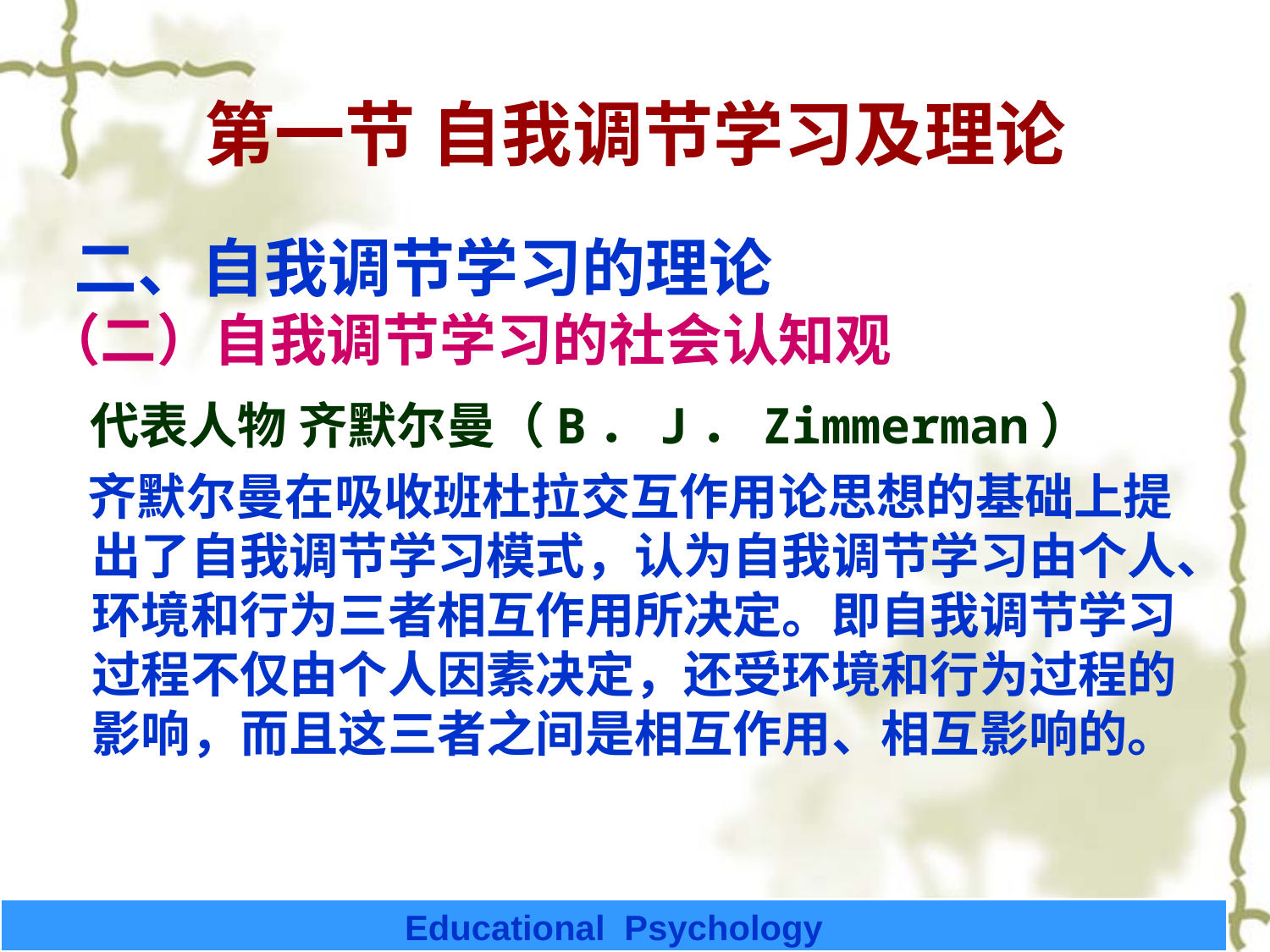

# 第一节 自我调节学习及理论
 二、自我调节学习的理论
（二）自我调节学习的社会认知观
   代表人物 齐默尔曼（B．J．Zimmerman）
     齐默尔曼在吸收班杜拉交互作用论思想的基础上提出了自我调节学习模式，认为自我调节学习由个人、环境和行为三者相互作用所决定。即自我调节学习过程不仅由个人因素决定，还受环境和行为过程的影响，而且这三者之间是相互作用、相互影响的。
Educational  Psychology